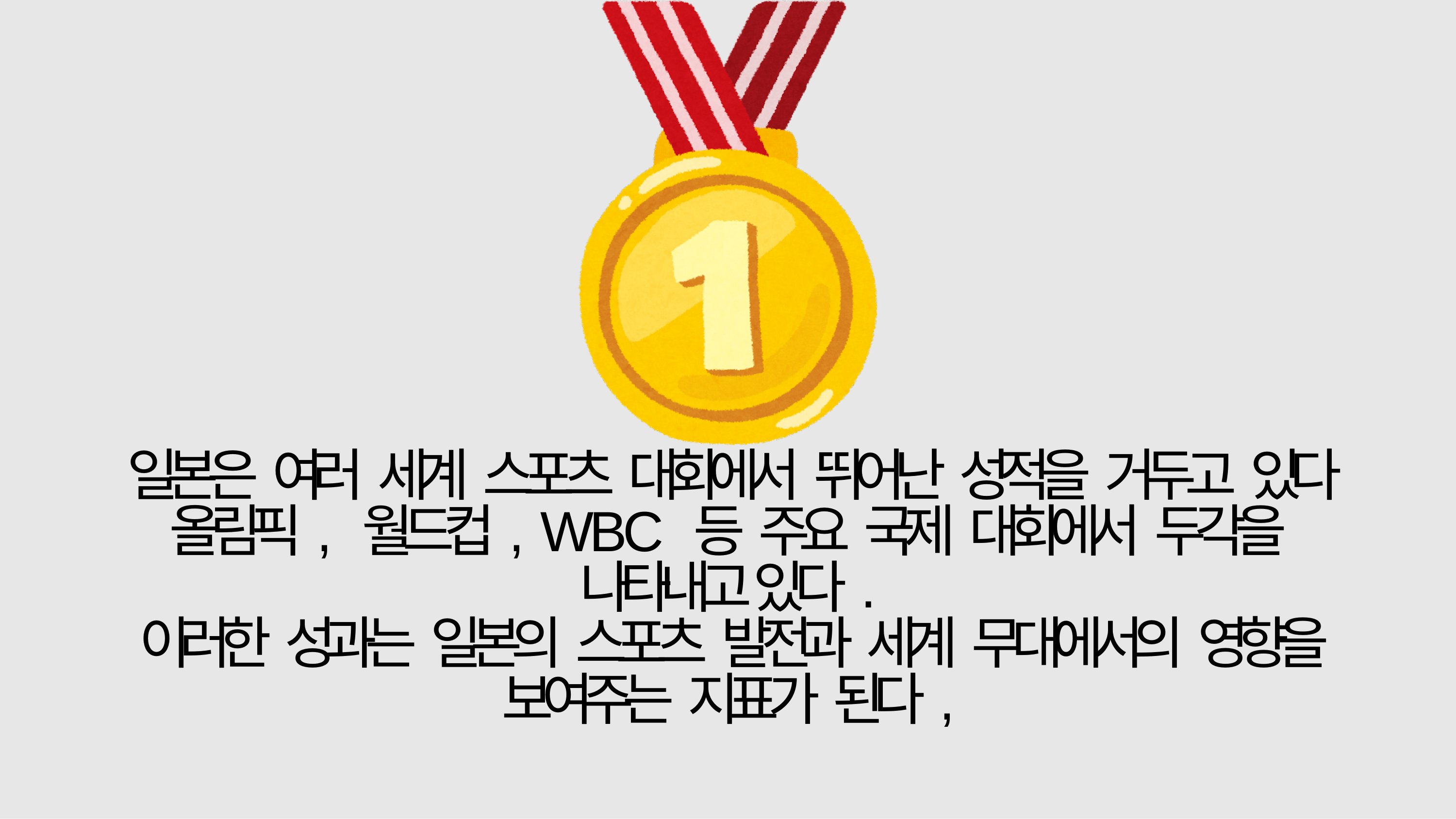

일본은 여러 세계 스포츠 대회에서 뛰어난 성적을 거두고 있다 올림픽, 월드컵, WBC 등 주요 국제 대회에서 두각을 나타내고 있다.
이러한 성과는 일본의 스포츠 발전과 세계 무대에서의 영향을 보여주는 지표가 된다,